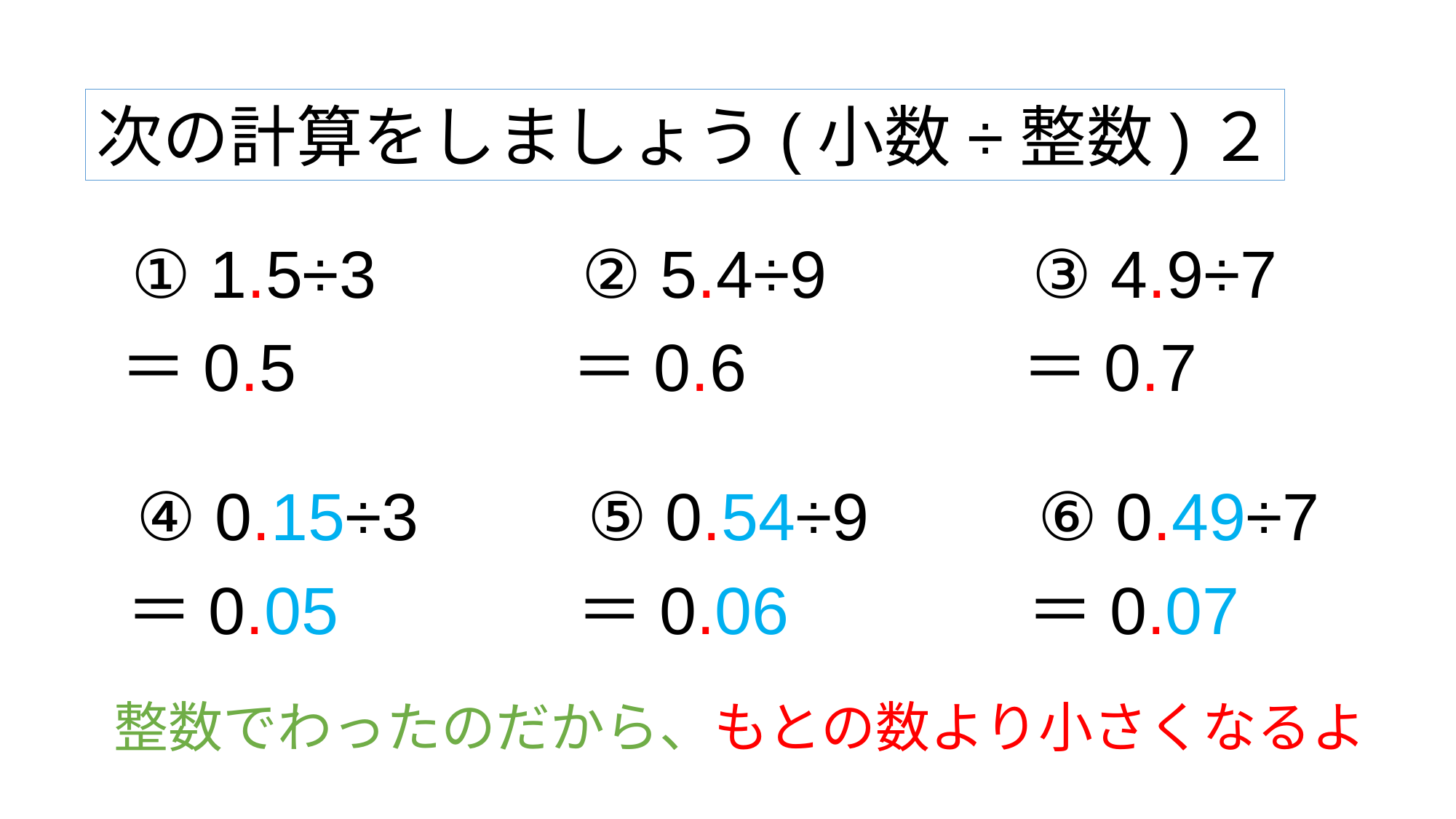

次の計算をしましょう(小数÷整数)２
① 1.5÷3
② 5.4÷9
③ 4.9÷7
＝0.5
＝0.6
＝0.7
④ 0.15÷3
⑤ 0.54÷9
⑥ 0.49÷7
＝0.05
＝0.06
＝0.07
整数でわったのだから、もとの数より小さくなるよ